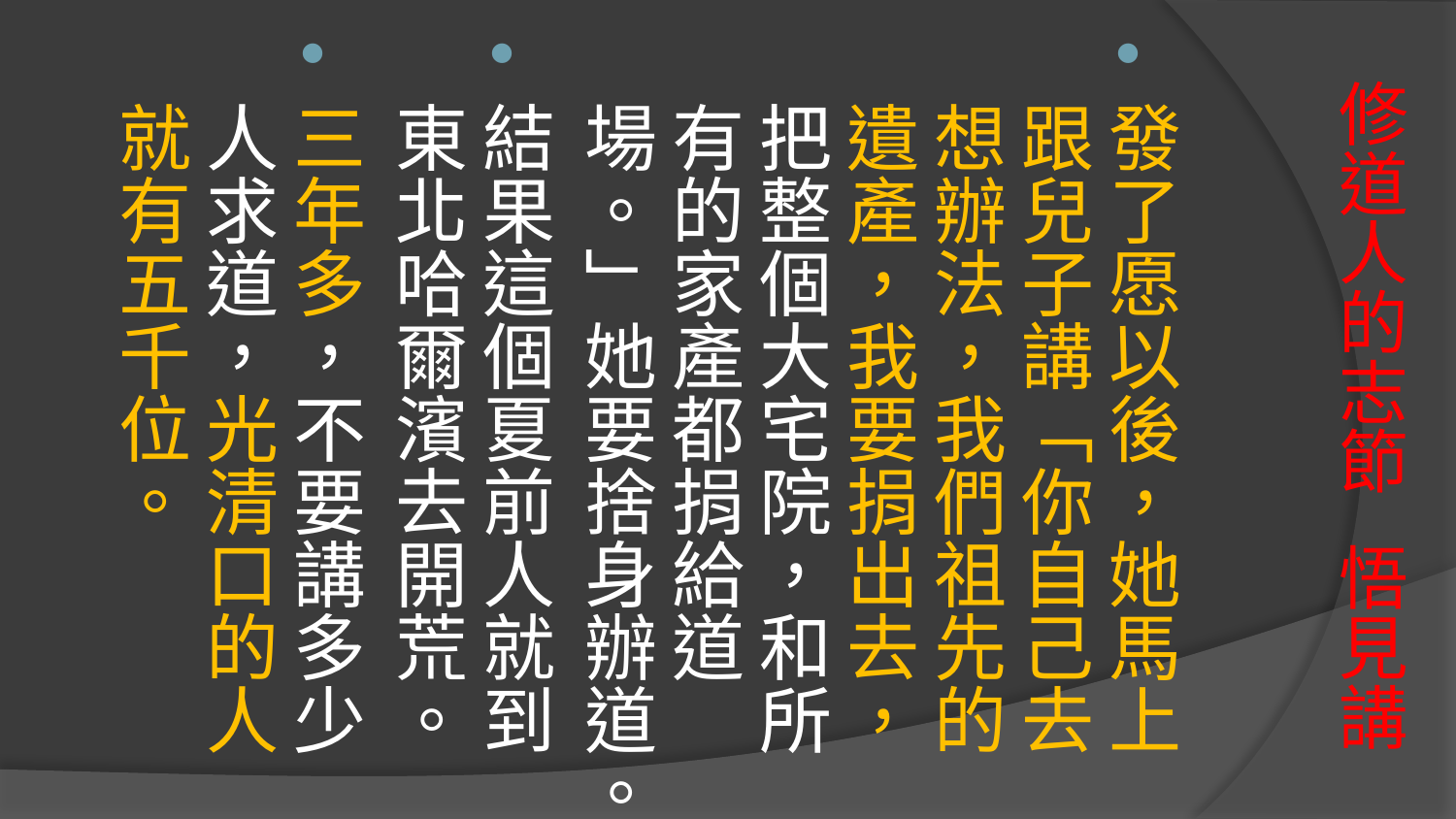

發了愿以後，她馬上跟兒子講﹁你自己去想辦法，我們祖先的遺產，我要捐出去，把整個大宅院，和所有的家產都捐給道場。﹂她要捨身辦道。
結果這個夏前人就到東北哈爾濱去開荒。
三年多，不要講多少人求道，光清口的人就有五千位。

# 修道人的志節   悟見講